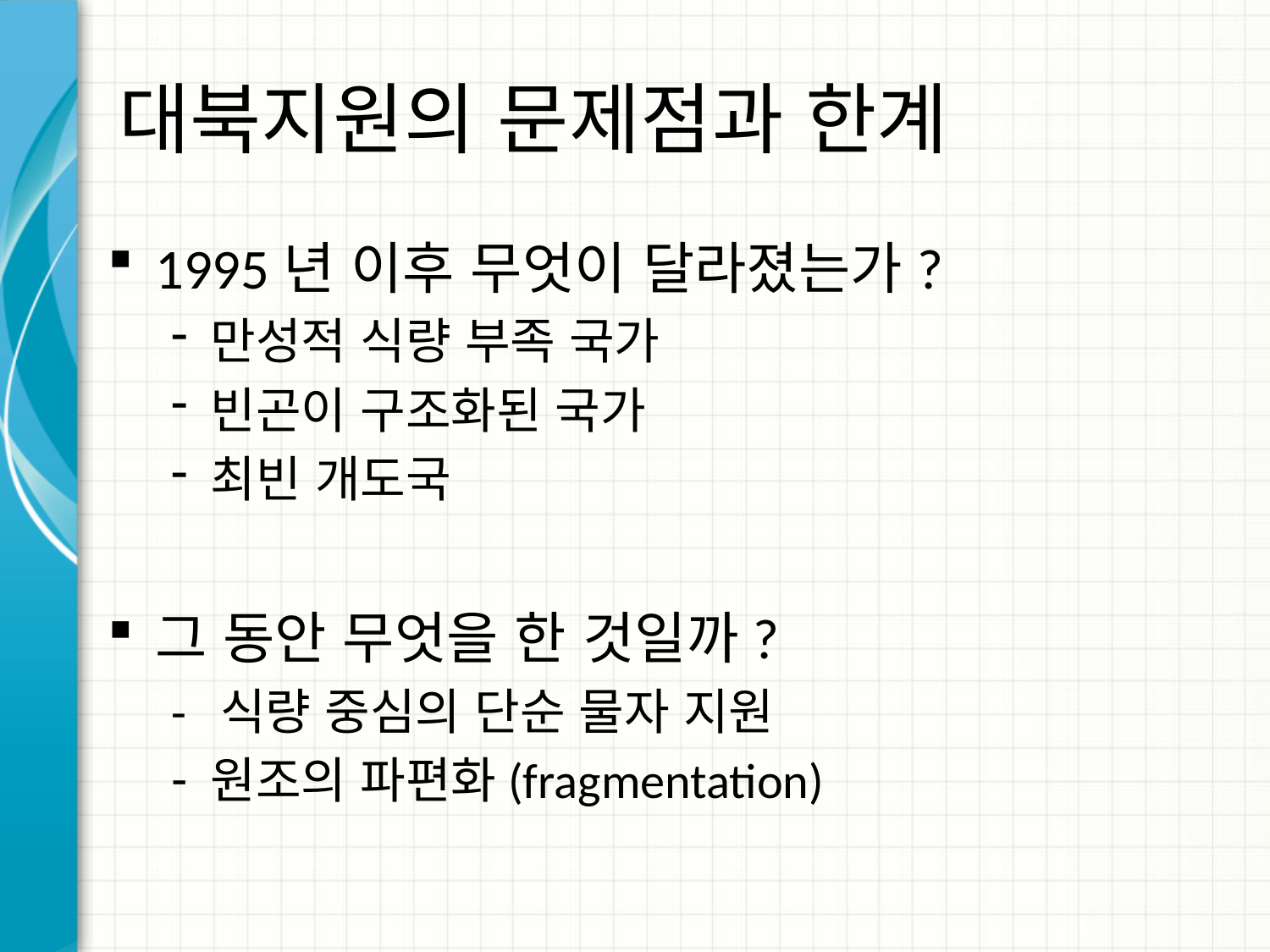

# 대북지원의 문제점과 한계
1995년 이후 무엇이 달라졌는가?
만성적 식량 부족 국가
빈곤이 구조화된 국가
최빈 개도국

그 동안 무엇을 한 것일까?
-  식량 중심의 단순 물자 지원
원조의 파편화(fragmentation)